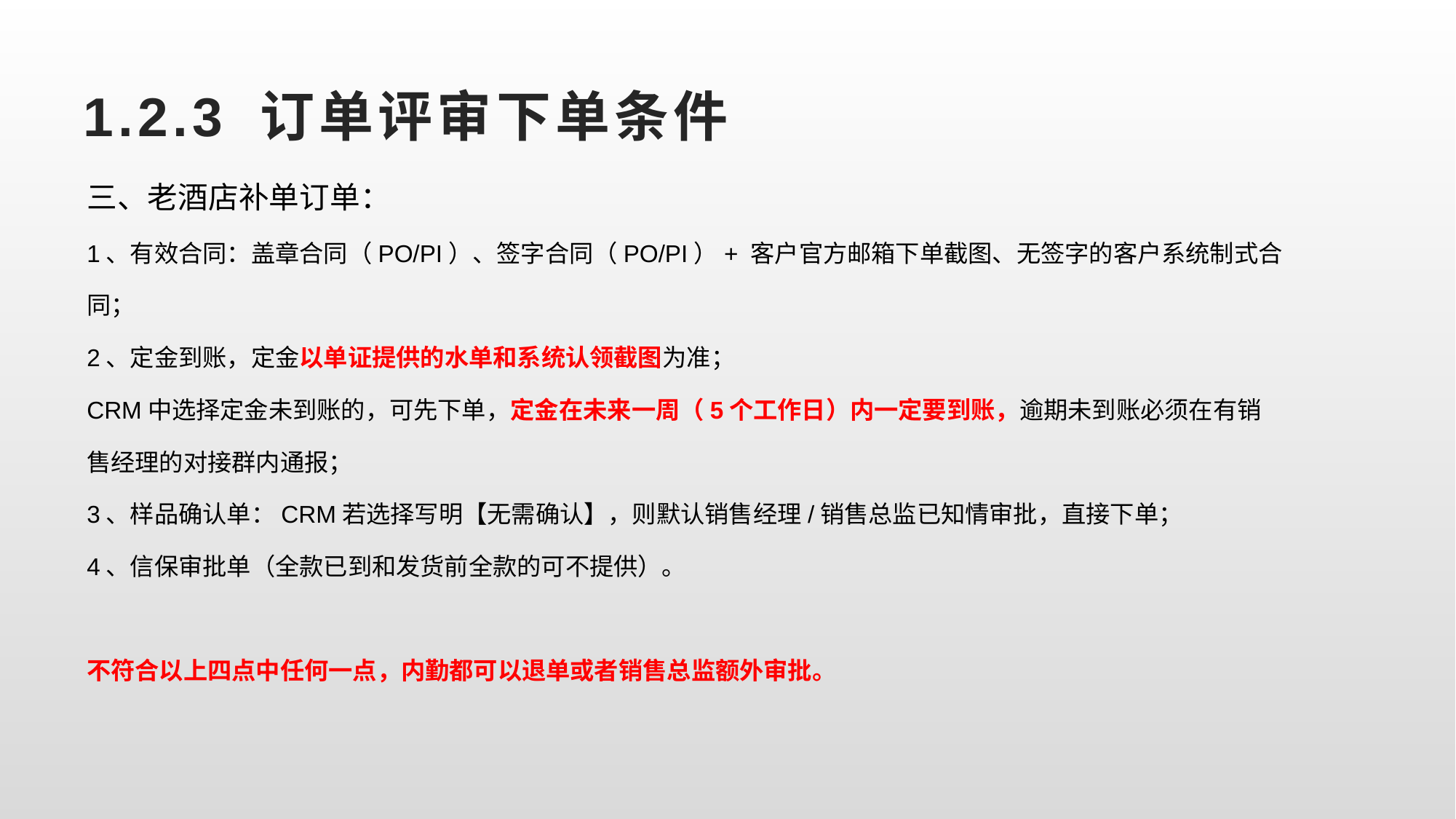

# 1.2.3 订单评审下单条件
三、老酒店补单订单：
1、有效合同：盖章合同（PO/PI）、签字合同（PO/PI）+ 客户官方邮箱下单截图、无签字的客户系统制式合同；
2、定金到账，定金以单证提供的水单和系统认领截图为准；
CRM中选择定金未到账的，可先下单，定金在未来一周（5个工作日）内一定要到账，逾期未到账必须在有销售经理的对接群内通报；
3、样品确认单：CRM若选择写明【无需确认】，则默认销售经理/销售总监已知情审批，直接下单；
4、信保审批单（全款已到和发货前全款的可不提供）。

不符合以上四点中任何一点，内勤都可以退单或者销售总监额外审批。

7